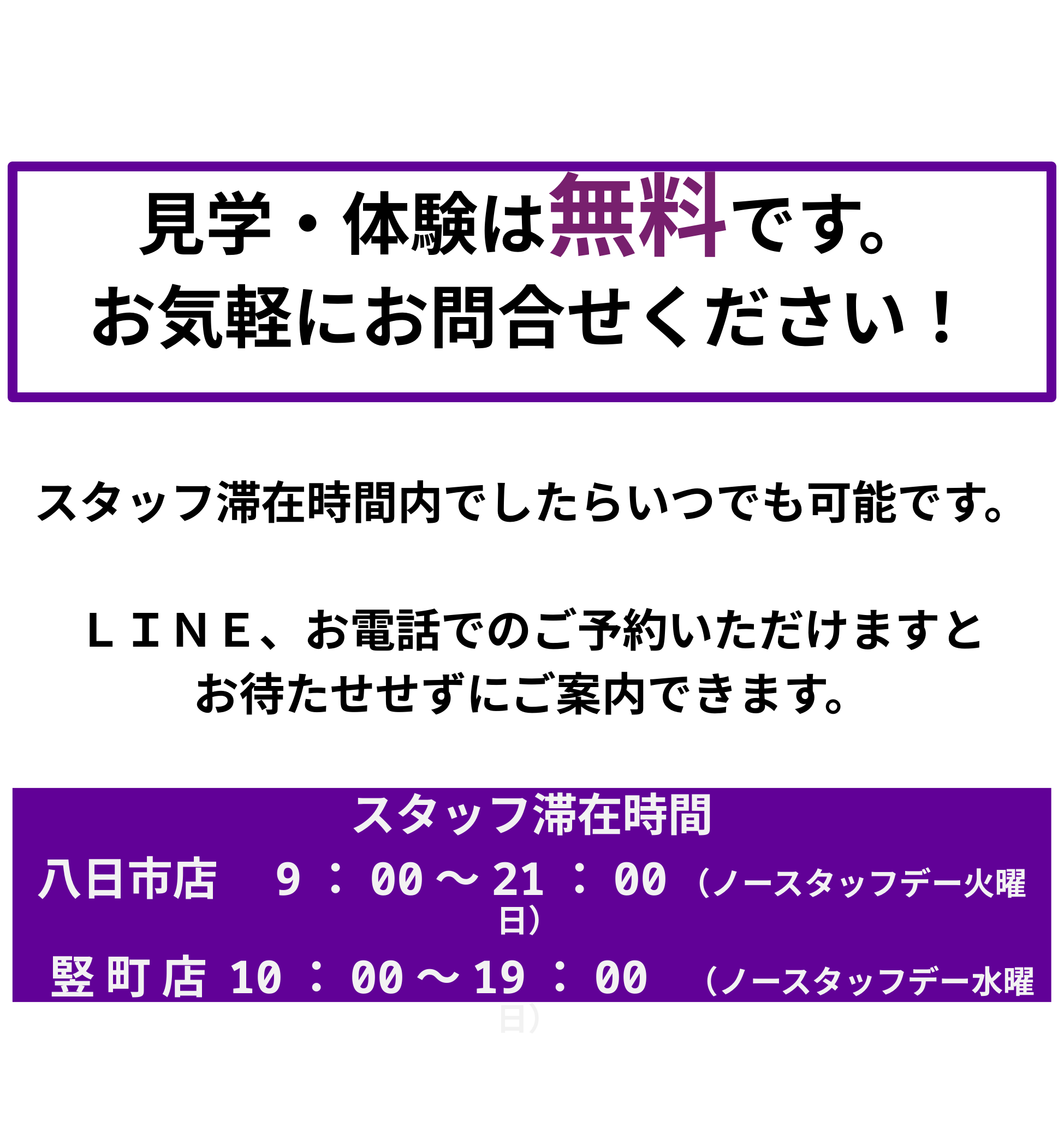

見学・体験は無料です。
お気軽にお問合せください！
スタッフ滞在時間内でしたらいつでも可能です。

ＬＩＮＥ、お電話でのご予約いただけますと
お待たせせずにご案内できます。
スタッフ滞在時間
八日市店　9：00～21：00（ノースタッフデー火曜日）
 竪 町 店 10：00～19：00 （ノースタッフデー水曜日）